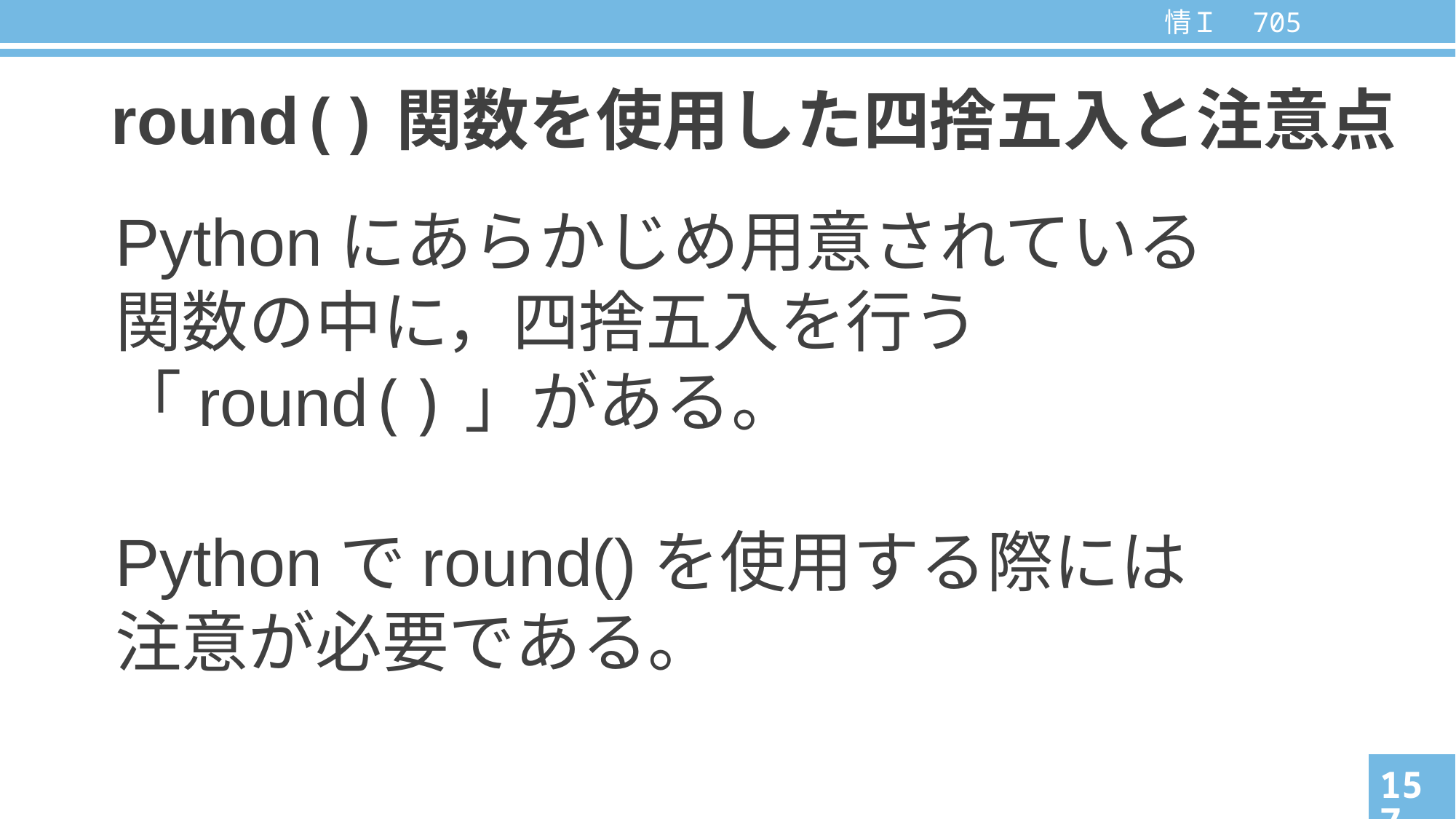

# round()関数を使用した四捨五入と注意点
Pythonにあらかじめ用意されている
関数の中に，四捨五入を行う
「round()」がある。

Pythonでround()を使用する際には
注意が必要である。
157